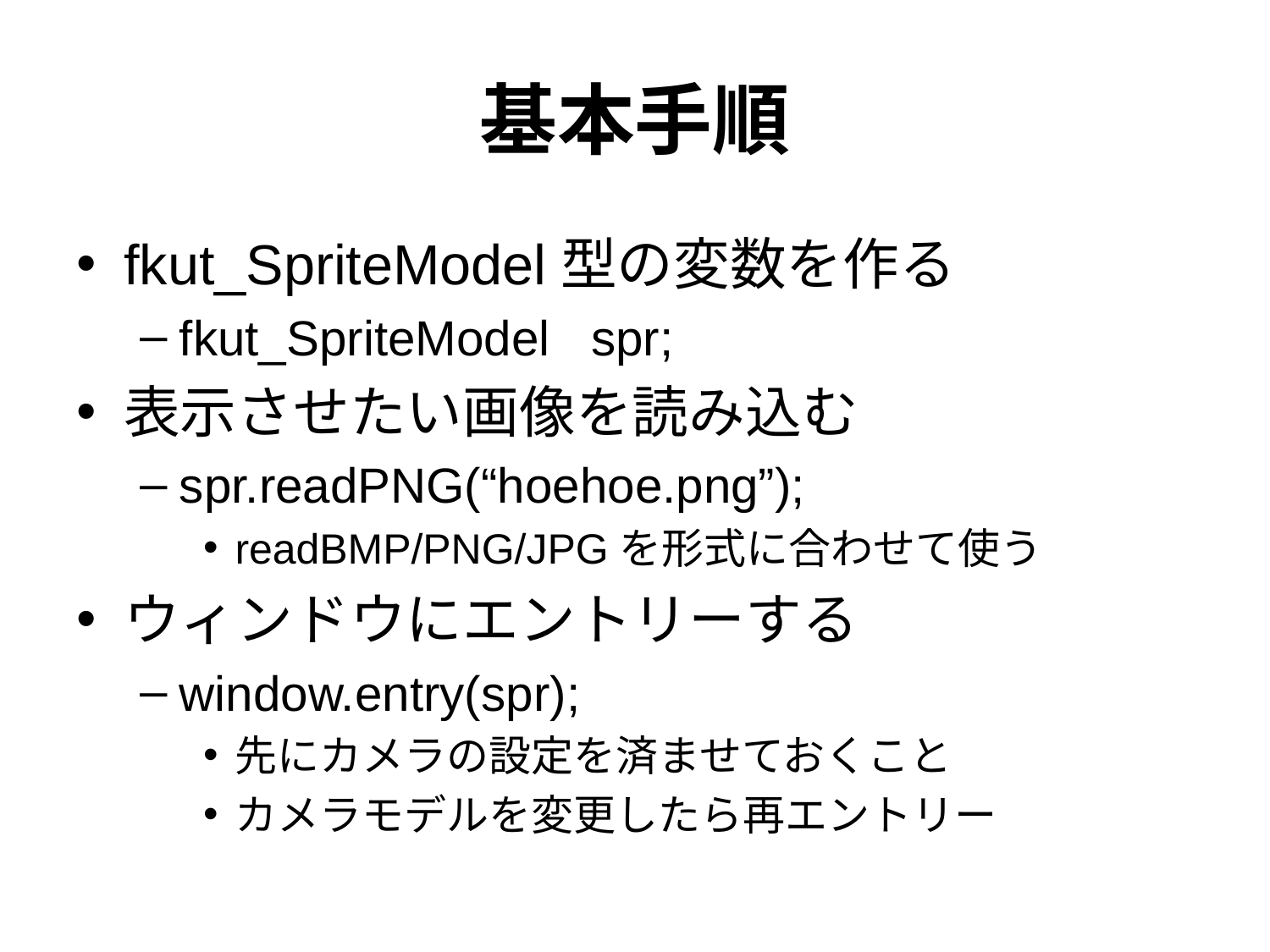

# 基本手順
fkut_SpriteModel型の変数を作る
fkut_SpriteModel   spr;
表示させたい画像を読み込む
spr.readPNG(“hoehoe.png”);
readBMP/PNG/JPGを形式に合わせて使う
ウィンドウにエントリーする
window.entry(spr);
先にカメラの設定を済ませておくこと
カメラモデルを変更したら再エントリー